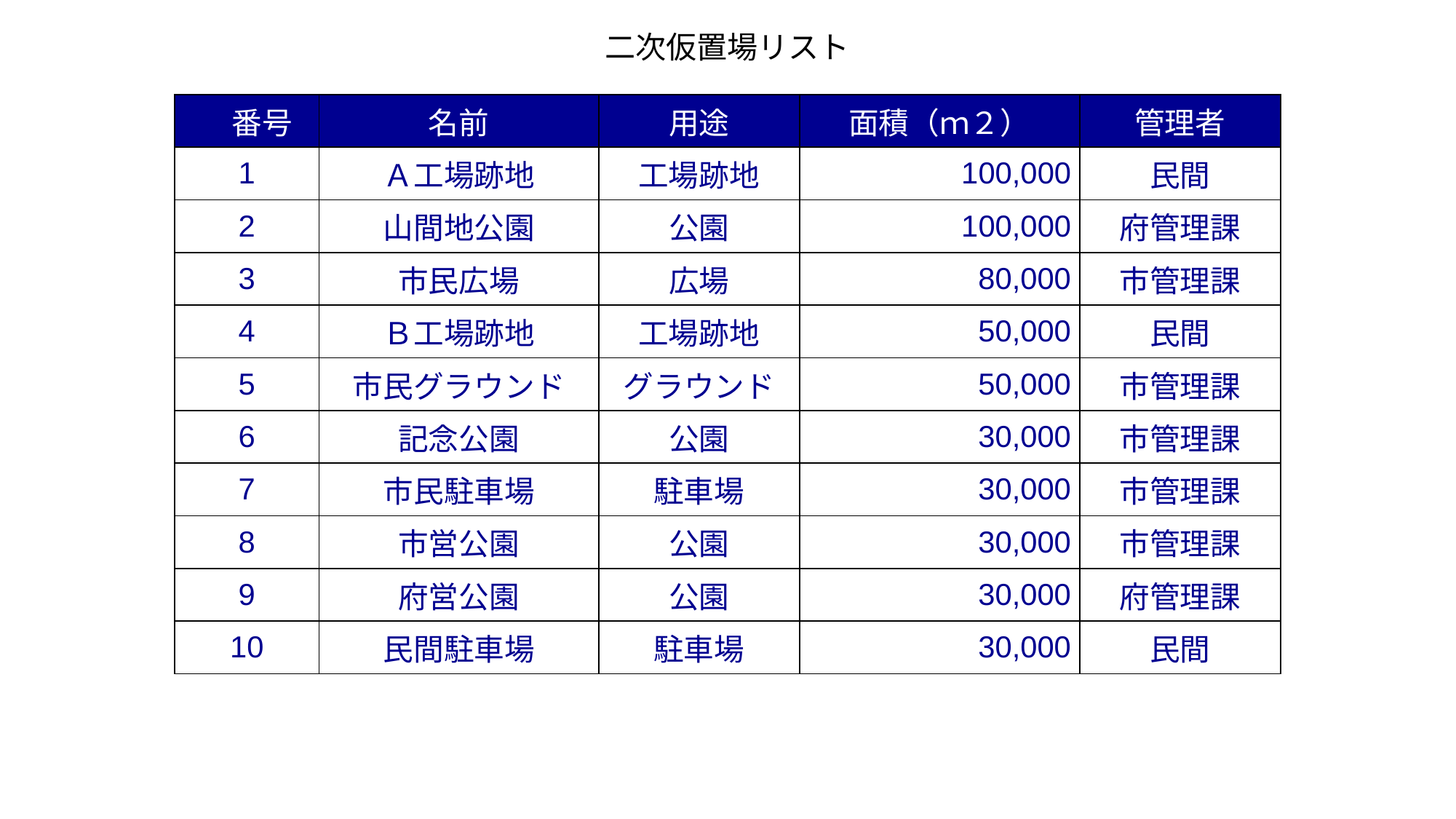

二次仮置場リスト
| 番号 | 名前 | 用途 | 面積（ｍ２） | 管理者 |
| --- | --- | --- | --- | --- |
| 1 | Ａ工場跡地 | 工場跡地 | 100,000 | 民間 |
| 2 | 山間地公園 | 公園 | 100,000 | 府管理課 |
| 3 | 市民広場 | 広場 | 80,000 | 市管理課 |
| 4 | Ｂ工場跡地 | 工場跡地 | 50,000 | 民間 |
| 5 | 市民グラウンド | グラウンド | 50,000 | 市管理課 |
| 6 | 記念公園 | 公園 | 30,000 | 市管理課 |
| 7 | 市民駐車場 | 駐車場 | 30,000 | 市管理課 |
| 8 | 市営公園 | 公園 | 30,000 | 市管理課 |
| 9 | 府営公園 | 公園 | 30,000 | 府管理課 |
| 10 | 民間駐車場 | 駐車場 | 30,000 | 民間 |